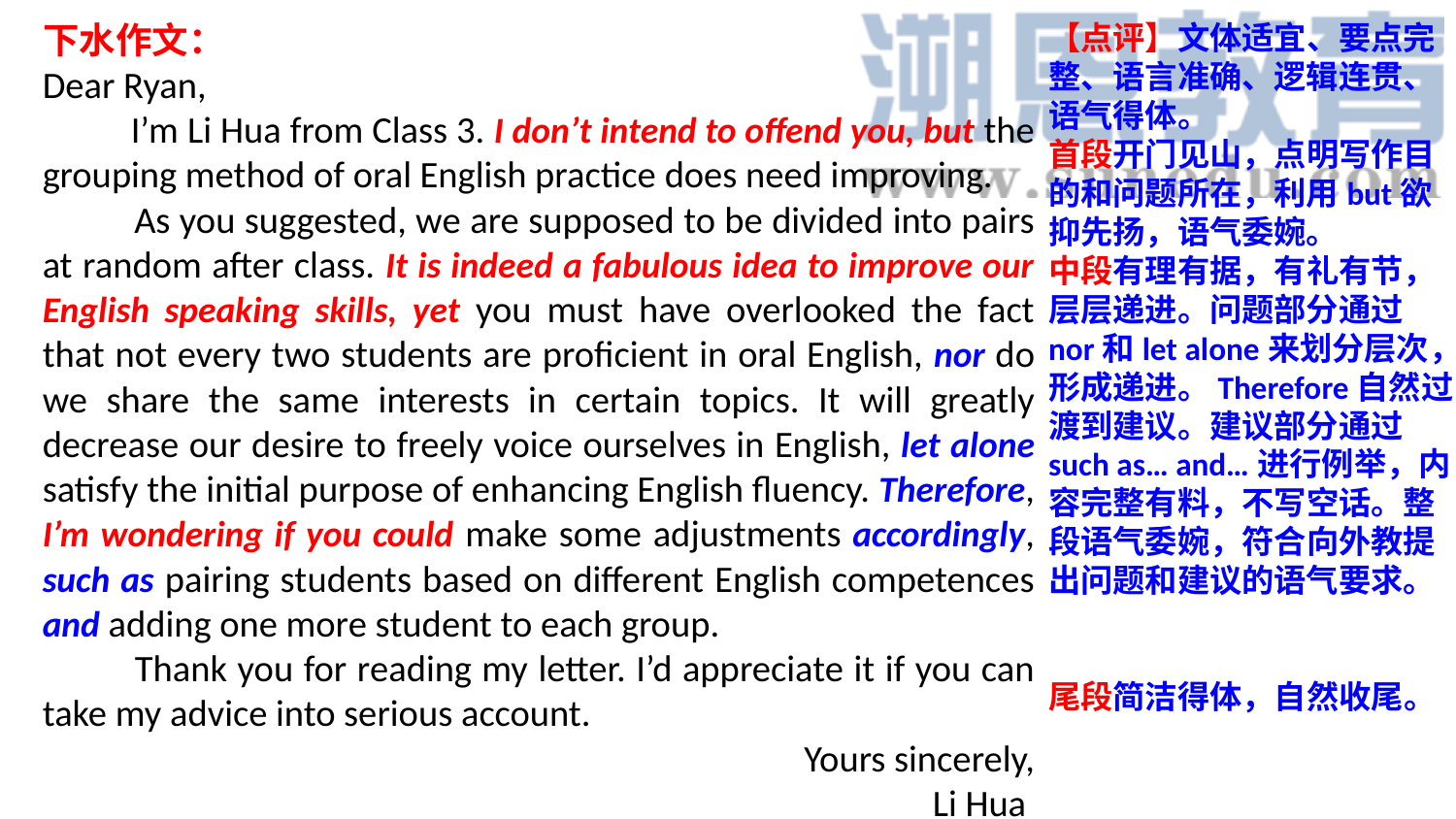

下水作文：
【点评】文体适宜、要点完整、语言准确、逻辑连贯、语气得体。
首段开门见山，点明写作目的和问题所在，利用but欲抑先扬，语气委婉。
中段有理有据，有礼有节，层层递进。问题部分通过nor和let alone来划分层次，形成递进。Therefore自然过渡到建议。建议部分通过such as… and…进行例举，内容完整有料，不写空话。整段语气委婉，符合向外教提出问题和建议的语气要求。

尾段简洁得体，自然收尾。
Dear Ryan,
          I’m Li Hua from Class 3. I don’t intend to offend you, but the grouping method of oral English practice does need improving.
          As you suggested, we are supposed to be divided into pairs at random after class. It is indeed a fabulous idea to improve our English speaking skills, yet you must have overlooked the fact that not every two students are proficient in oral English, nor do we share the same interests in certain topics. It will greatly decrease our desire to freely voice ourselves in English, let alone satisfy the initial purpose of enhancing English fluency. Therefore, I’m wondering if you could make some adjustments accordingly, such as pairing students based on different English competences and adding one more student to each group.
         Thank you for reading my letter. I’d appreciate it if you can take my advice into serious account.
Yours sincerely,
Li Hua